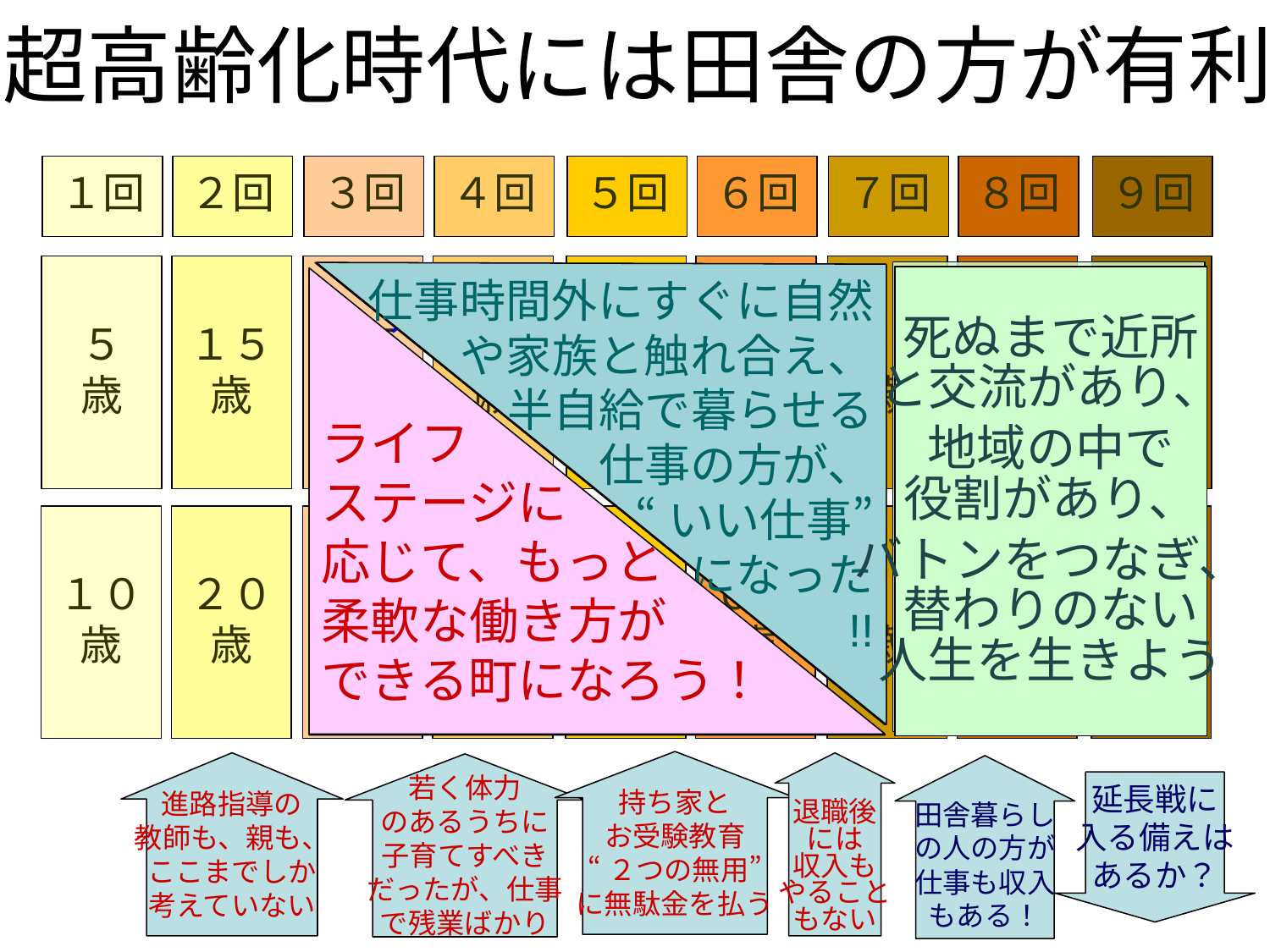

令和の人生は９回裏まで＋延長戦も
超高齢化時代には田舎の方が有利

１回

２回

３回

４回

５回

６回

７回

８回

９回

５
歳

１５
歳

２５
歳

３５
歳

４５
歳

５５
歳

６５
歳

７５
歳

８５
歳

退職後の時間
を合計して
いくと全部で
10万時間。
それを想定
できていない
のが、昭和の
人生設計。
仕事時間外にすぐに自然
や家族と触れ合え、
半自給で暮らせる
仕事の方が、
“いい仕事”
になった
!!

余暇時間8時間/日を
合計していくと
全部で
10万時間

死ぬまで近所
と交流があり、
地域の中で
役割があり、
バトンをつなぎ、
替わりのない
人生を生きよう

ライフ
ステージに
応じて、もっと
柔軟な働き方が
できる町になろう！

働いて
いる時間
8時間/日を
合計していくと
全部で１０万時間

１０歳

２０歳

３０歳

４０歳

５０歳

６０歳

７０歳

８０歳

９０歳

持ち家と
お受験教育
“２つの無用”
に無駄金を払う

進路指導の
教師も、親も、
ここまでしか
考えていない

退職後
には
収入も
やること
もない

若く体力
のあるうちに
子育てすべき
だったが、仕事
で残業ばかり

田舎暮らし
の人の方が
仕事も収入
もある！
延長戦に
入る備えは
あるか？